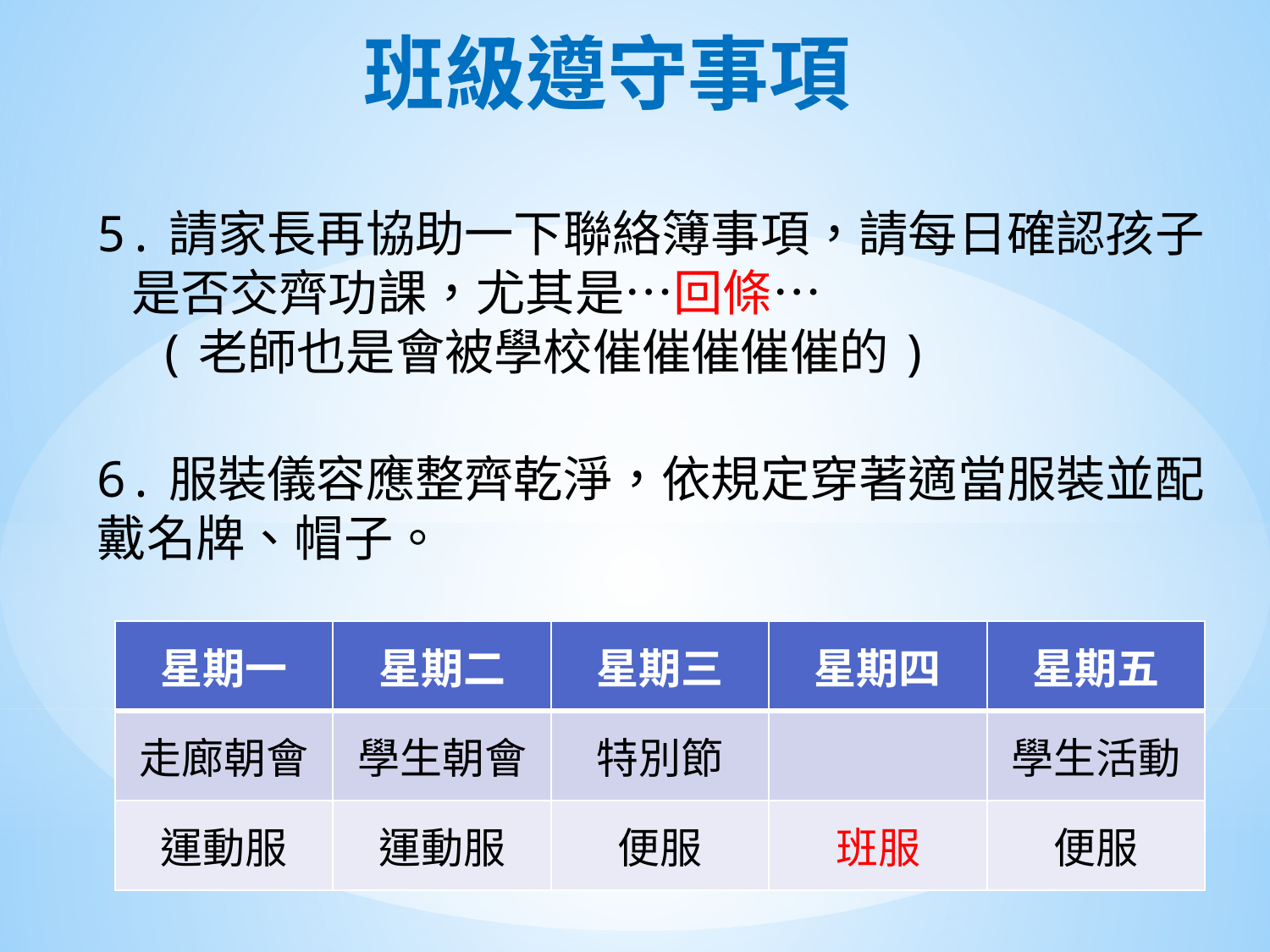

# 班級遵守事項
5.請家長再協助一下聯絡簿事項，請每日確認孩子
  是否交齊功課，尤其是…回條…
  (老師也是會被學校催催催催催的)

6.服裝儀容應整齊乾淨，依規定穿著適當服裝並配戴名牌、帽子。
| 星期一 | 星期二 | 星期三 | 星期四 | 星期五 |
| --- | --- | --- | --- | --- |
| 走廊朝會 | 學生朝會 | 特別節 |  | 學生活動 |
| 運動服 | 運動服 | 便服 | 班服 | 便服 |